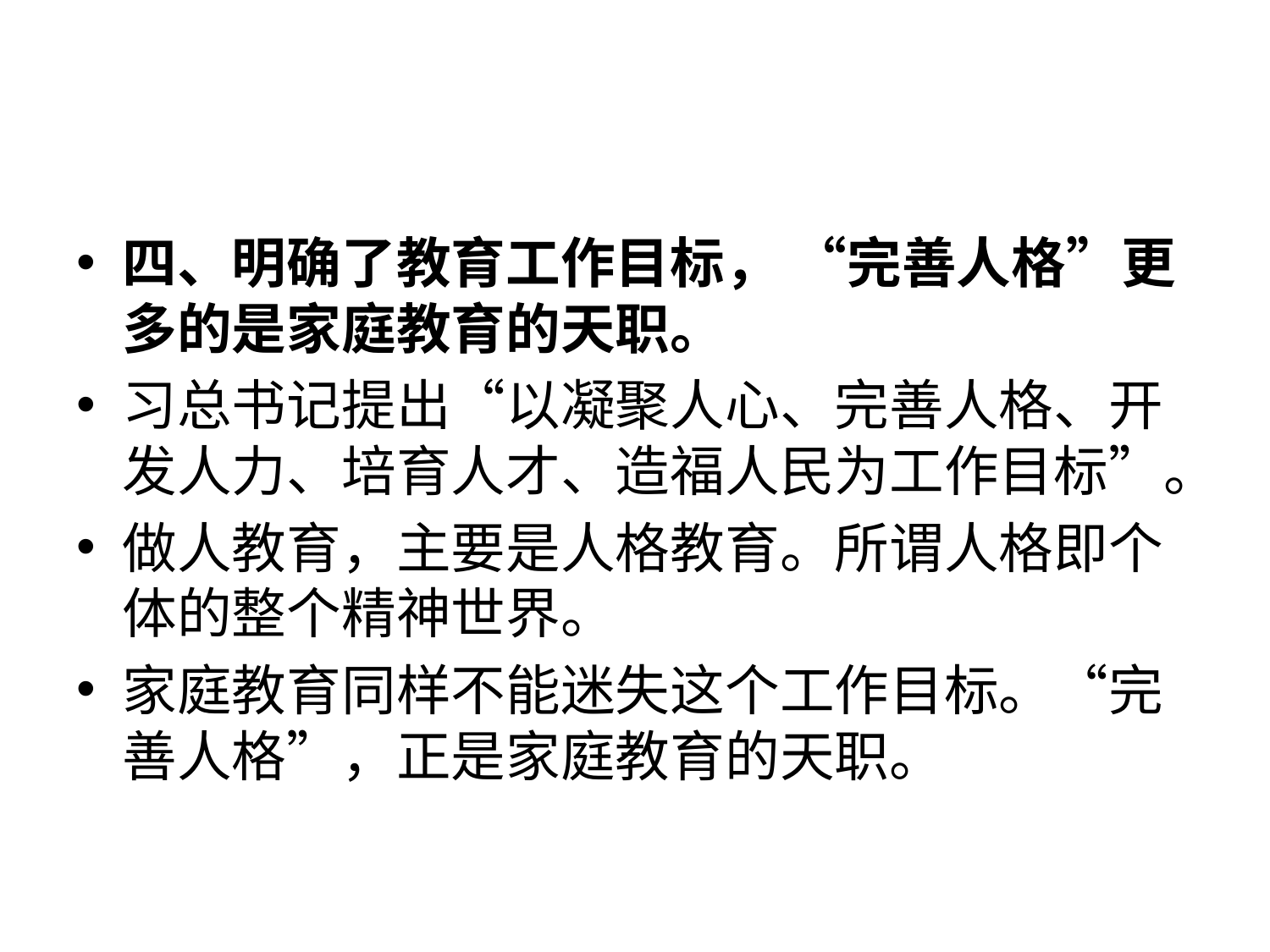

#
四、明确了教育工作目标， “完善人格”更多的是家庭教育的天职。
习总书记提出“以凝聚人心、完善人格、开发人力、培育人才、造福人民为工作目标”。
做人教育，主要是人格教育。所谓人格即个体的整个精神世界。
家庭教育同样不能迷失这个工作目标。“完善人格”，正是家庭教育的天职。